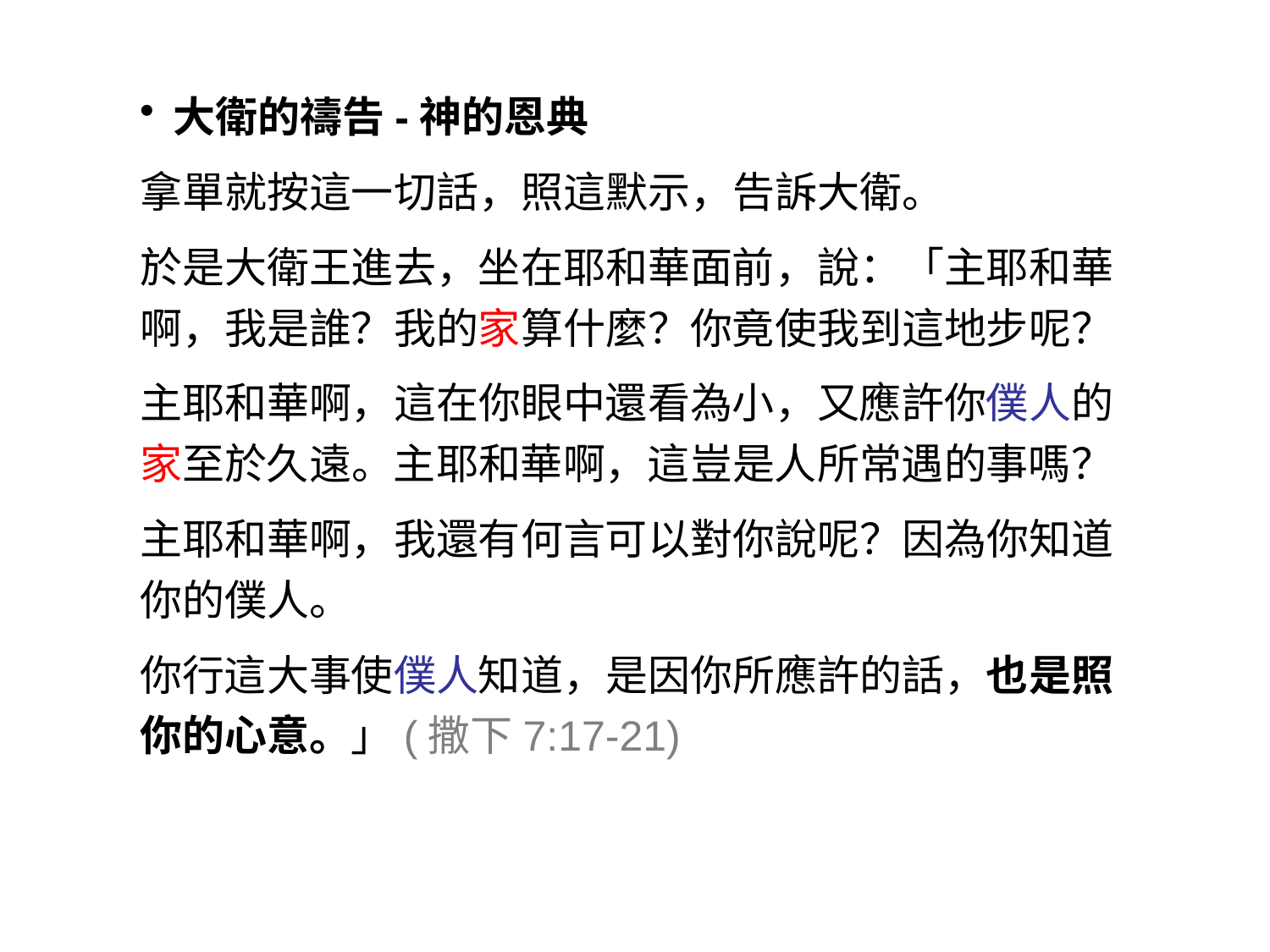

大衛的禱告-神的恩典
拿單就按這一切話，照這默示，告訴大衛。
於是大衛王進去，坐在耶和華面前，說：「主耶和華啊，我是誰？我的家算什麼？你竟使我到這地步呢？
主耶和華啊，這在你眼中還看為小，又應許你僕人的家至於久遠。主耶和華啊，這豈是人所常遇的事嗎？
主耶和華啊，我還有何言可以對你說呢？因為你知道你的僕人。
你行這大事使僕人知道，是因你所應許的話，也是照你的心意。」(撒下7:17-21)